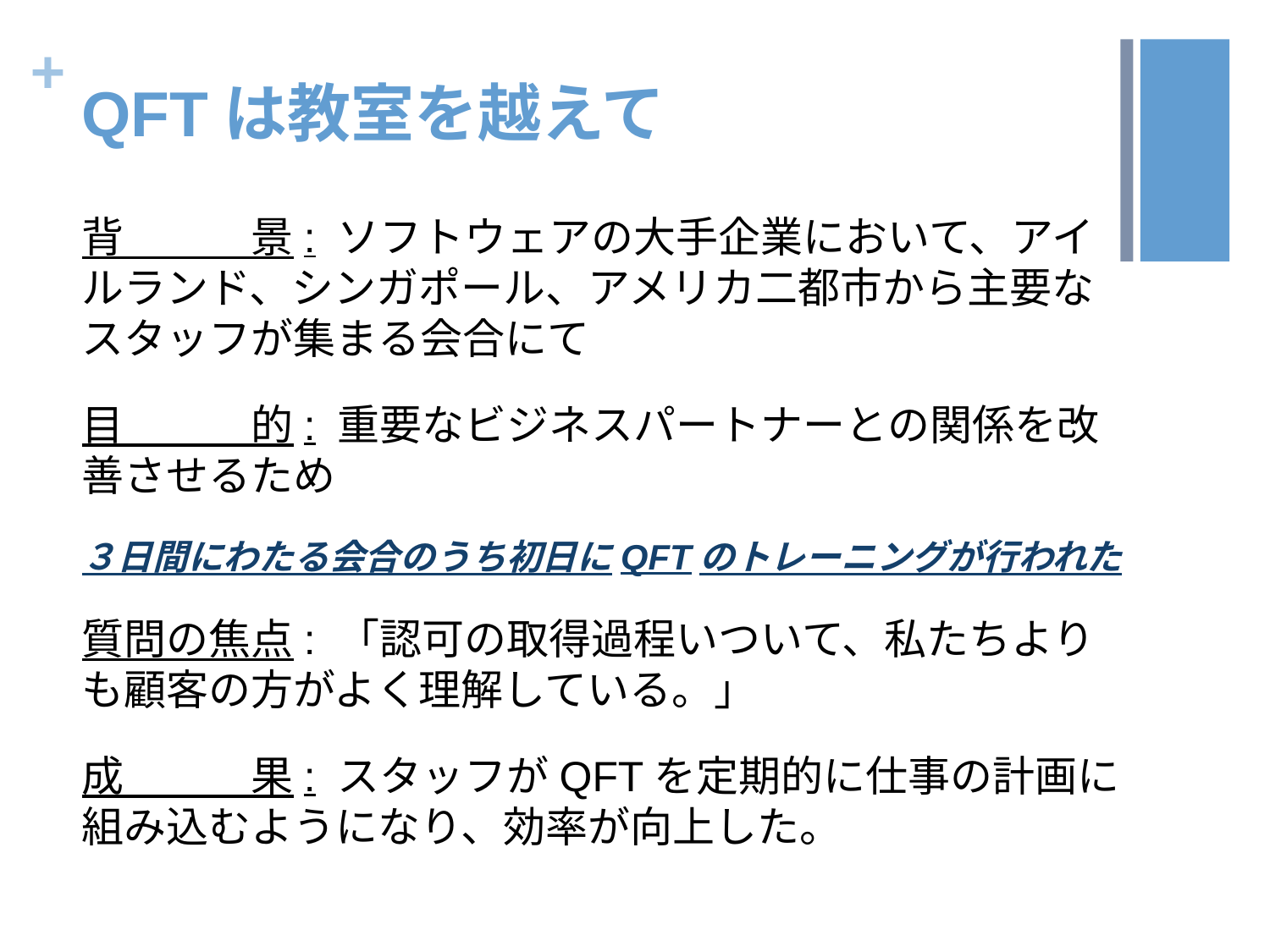

# QFTは教室を越えて
背　　　景: ソフトウェアの大手企業において、アイルランド、シンガポール、アメリカ二都市から主要なスタッフが集まる会合にて
目　　　的: 重要なビジネスパートナーとの関係を改善させるため
３日間にわたる会合のうち初日にQFTのトレーニングが行われた
質問の焦点: 「認可の取得過程いついて、私たちよりも顧客の方がよく理解している。」
成　　　果: スタッフがQFTを定期的に仕事の計画に組み込むようになり、効率が向上した。